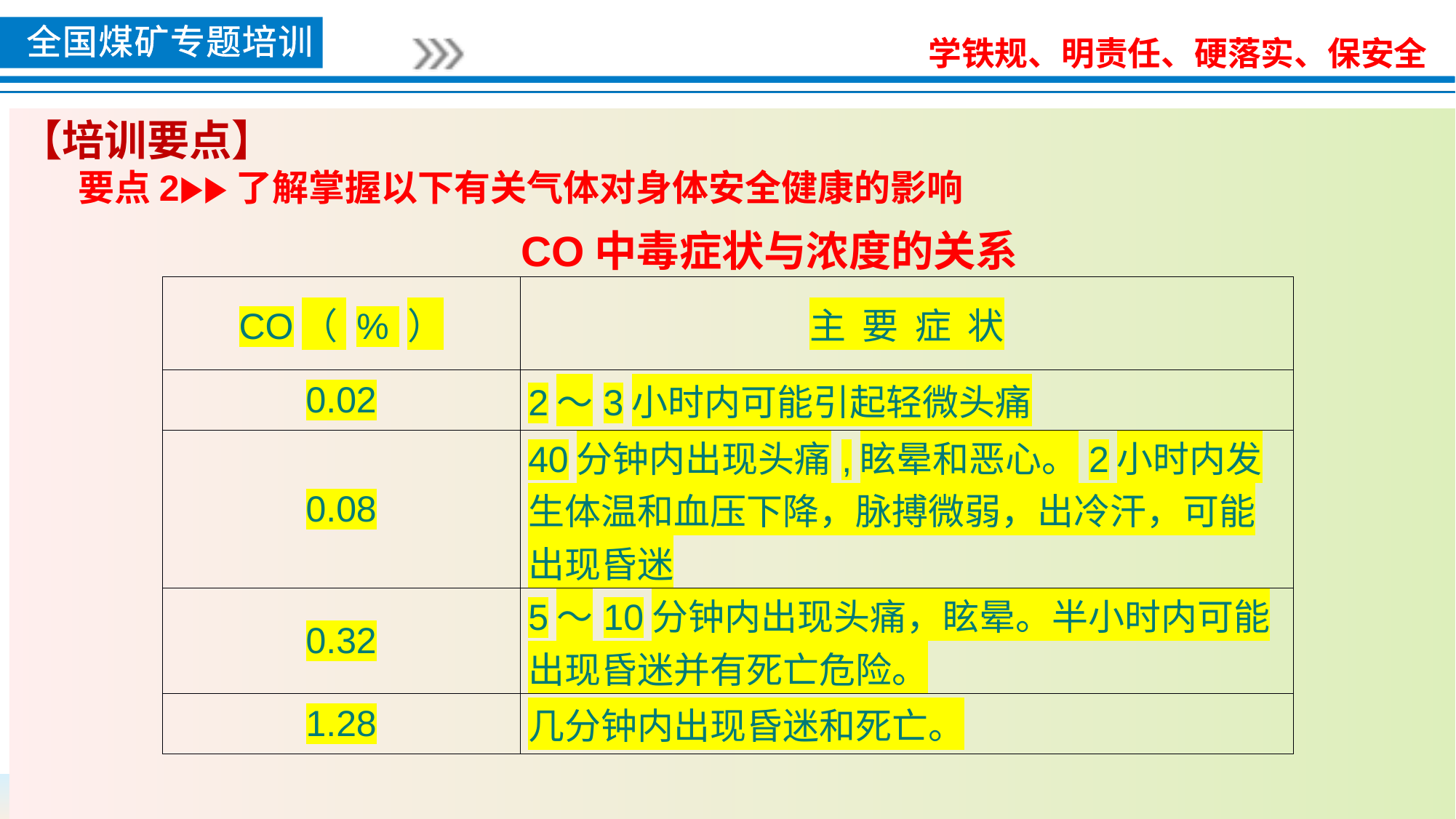

【培训要点】
      要点2▶▶了解掌握以下有关气体对身体安全健康的影响

CO中毒症状与浓度的关系
| CO（ % ） | 主  要  症  状 |
| --- | --- |
| 0.02 | 2～3小时内可能引起轻微头痛 |
| 0.08 | 40分钟内出现头痛,眩晕和恶心。2小时内发生体温和血压下降，脉搏微弱，出冷汗，可能出现昏迷 |
| 0.32 | 5～10分钟内出现头痛，眩晕。半小时内可能出现昏迷并有死亡危险。 |
| 1.28 | 几分钟内出现昏迷和死亡。 |